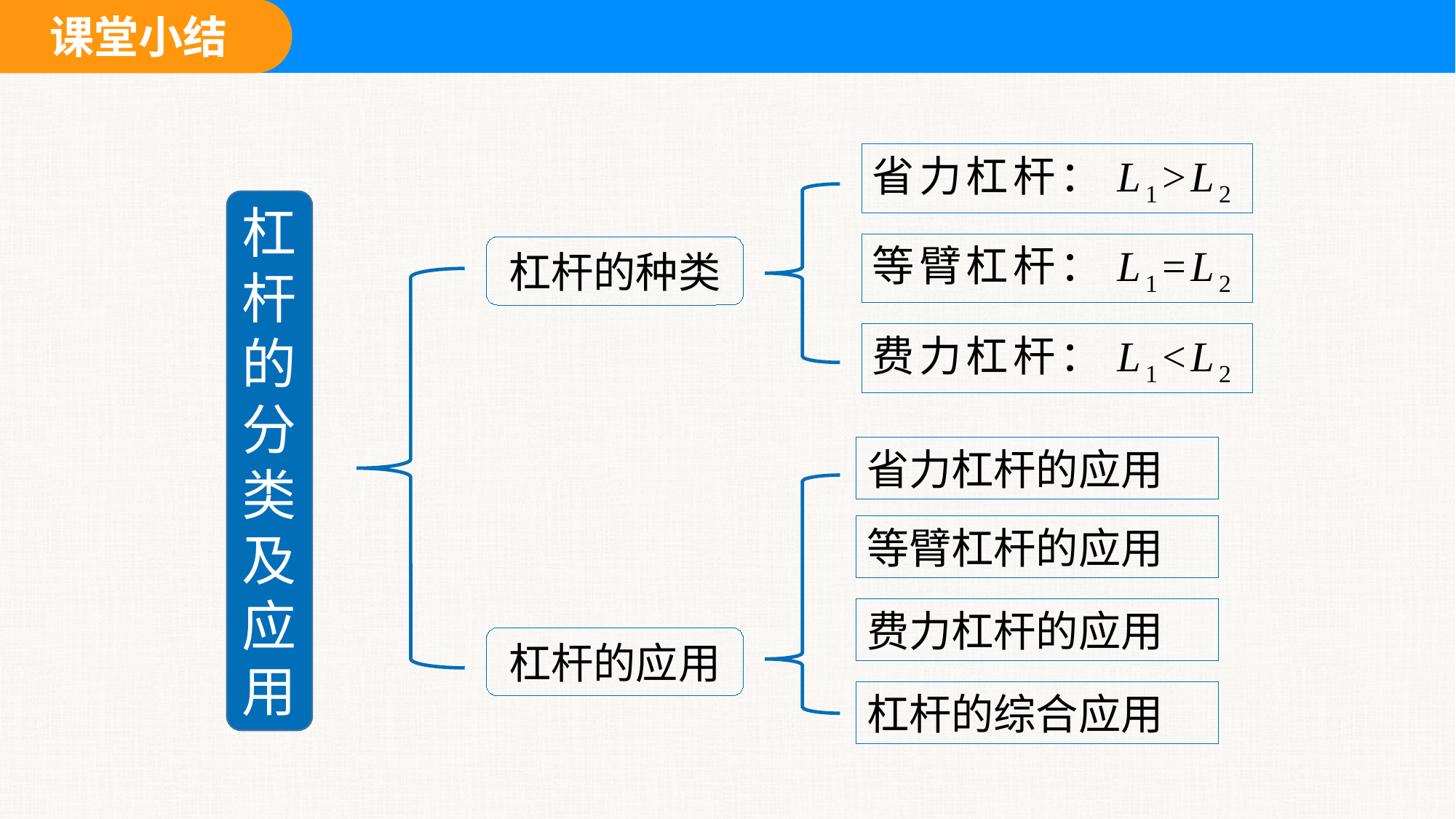

省力杠杆：L1>L2

杠杆的分类及应用
等臂杠杆：L1=L2
杠杆的种类

费力杠杆：L1<L2
省力杠杆的应用

等臂杠杆的应用
费力杠杆的应用
杠杆的应用
杠杆的综合应用